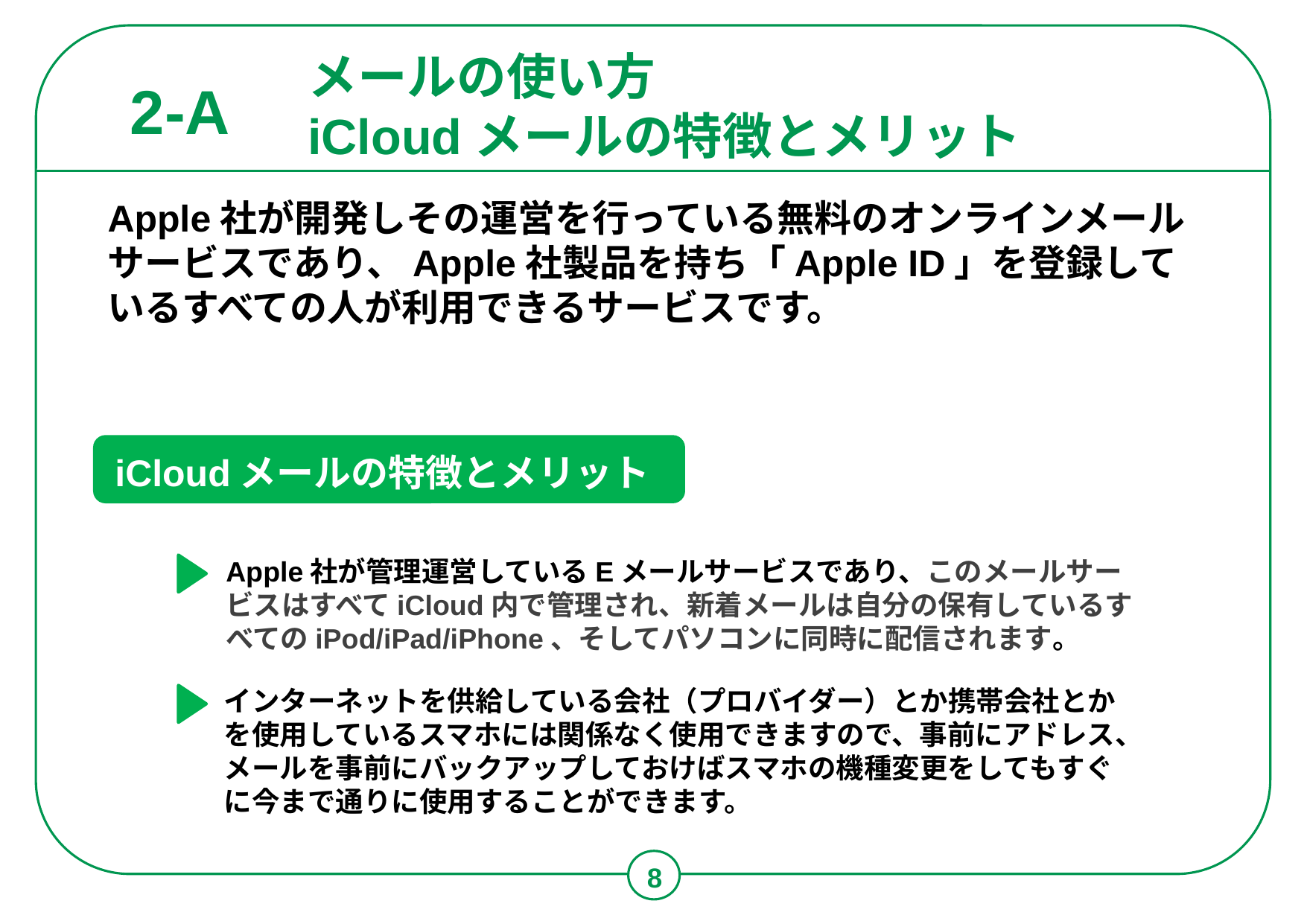

メールの使い方
iCloudメールの特徴とメリット
2-A
Apple社が開発しその運営を行っている無料のオンラインメールサービスであり、Apple社製品を持ち「Apple ID」を登録しているすべての人が利用できるサービスです。

iCloudメールの特徴とメリット
Apple社が管理運営しているEメールサービスであり、このメールサービスはすべてiCloud内で管理され、新着メールは自分の保有しているすべてのiPod/iPad/iPhone、そしてパソコンに同時に配信されます。

インターネットを供給している会社（プロバイダー）とか携帯会社とかを使用しているスマホには関係なく使用できますので、事前にアドレス、メールを事前にバックアップしておけばスマホの機種変更をしてもすぐに今まで通りに使用することができます。